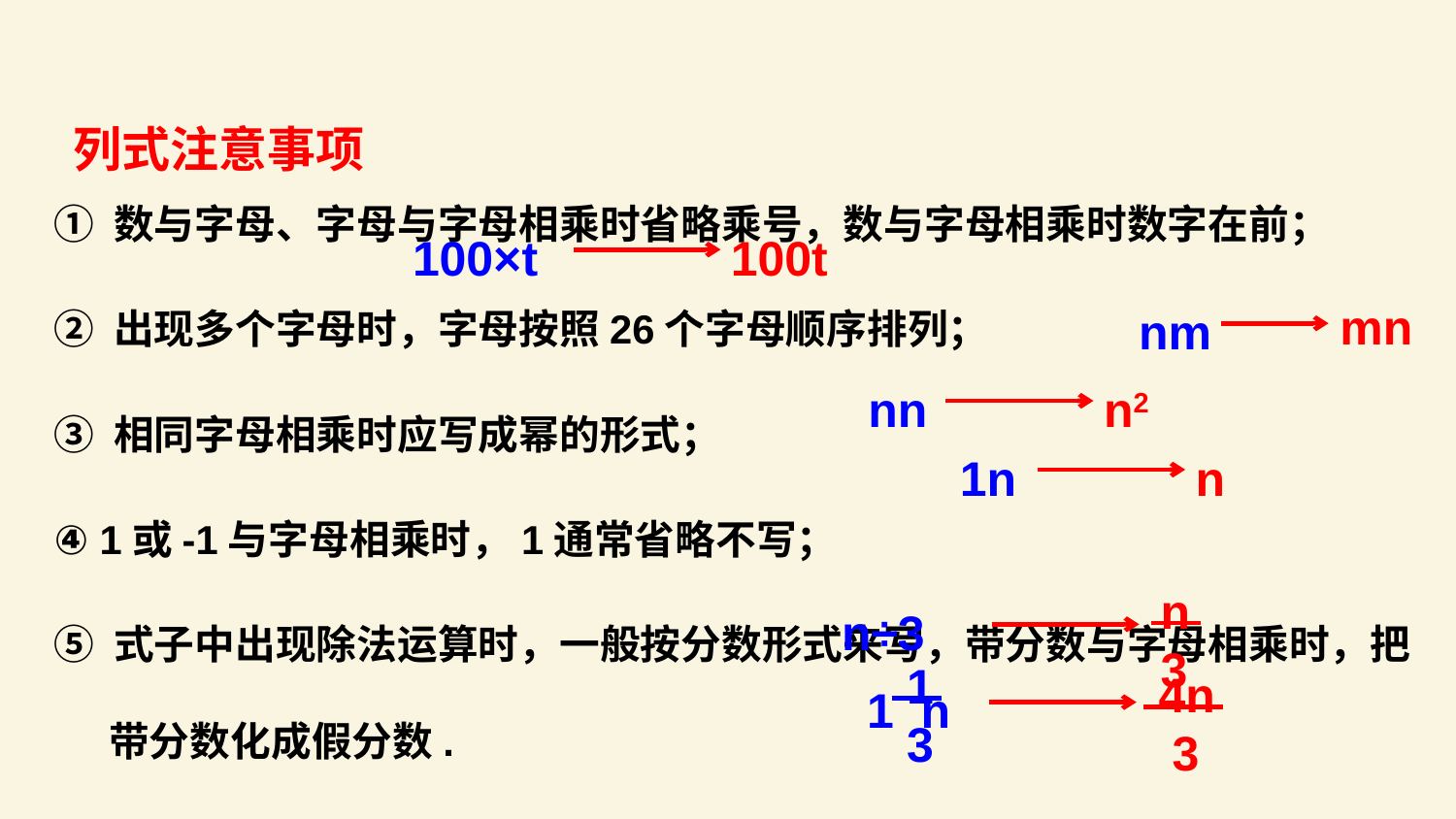

列式注意事项
① 数与字母、字母与字母相乘时省略乘号，数与字母相乘时数字在前；
② 出现多个字母时，字母按照26个字母顺序排列；
③ 相同字母相乘时应写成幂的形式；
④ 1或-1与字母相乘时，1通常省略不写；
⑤ 式子中出现除法运算时，一般按分数形式来写，带分数与字母相乘时，把带分数化成假分数.
100×t
100t
mn
nm
nn
n2
1n
n
n
3
n÷3
1
3
1  n
4n
 3